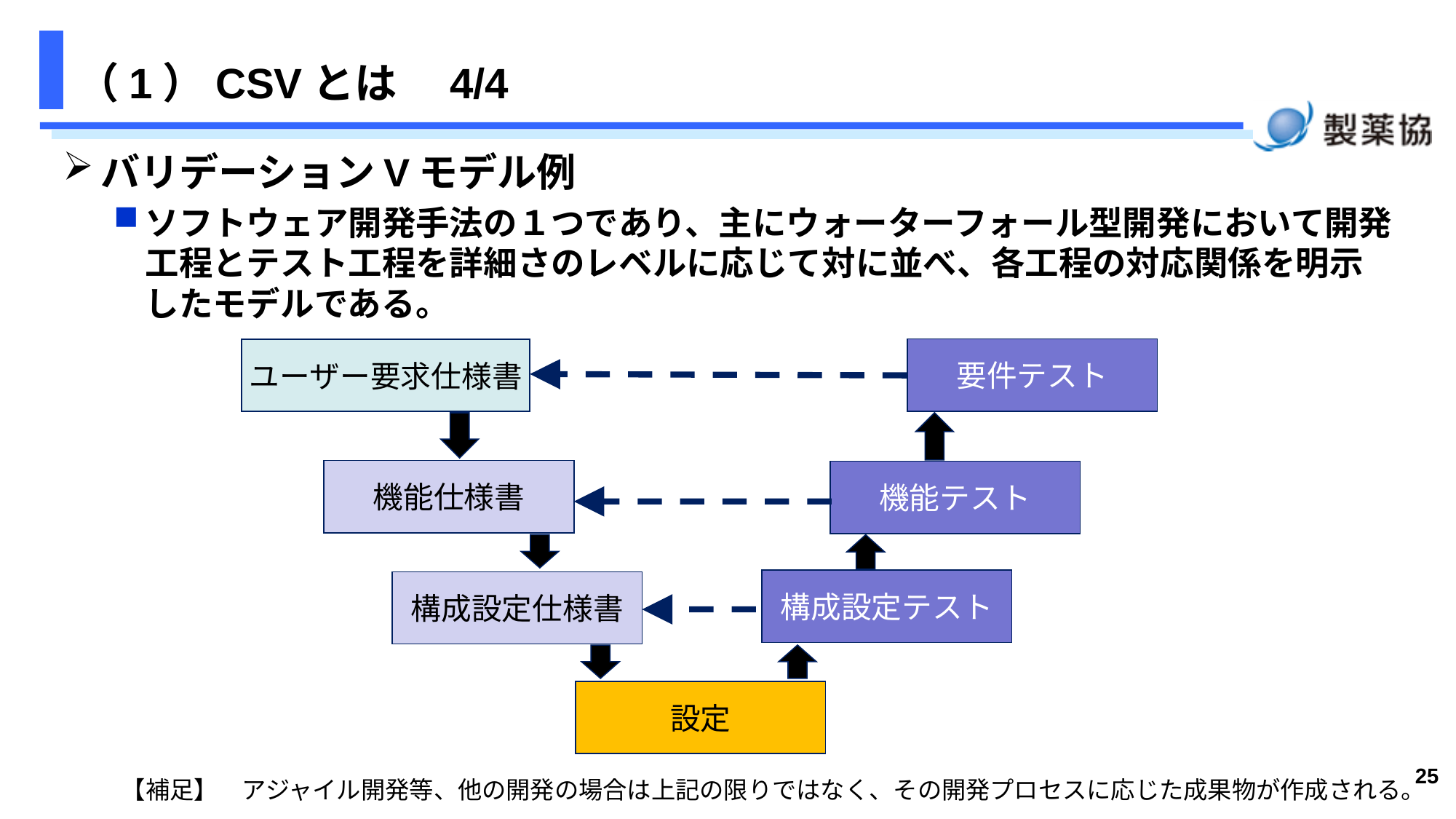

# （1）CSVとは　4/4
バリデーションVモデル例
ソフトウェア開発手法の１つであり、主にウォーターフォール型開発において開発工程とテスト工程を詳細さのレベルに応じて対に並べ、各工程の対応関係を明示したモデルである。
要件テスト
ユーザー要求仕様書

機能仕様書
機能テスト

構成設定テスト
構成設定仕様書

設定
25
【補足】　アジャイル開発等、他の開発の場合は上記の限りではなく、その開発プロセスに応じた成果物が作成される。